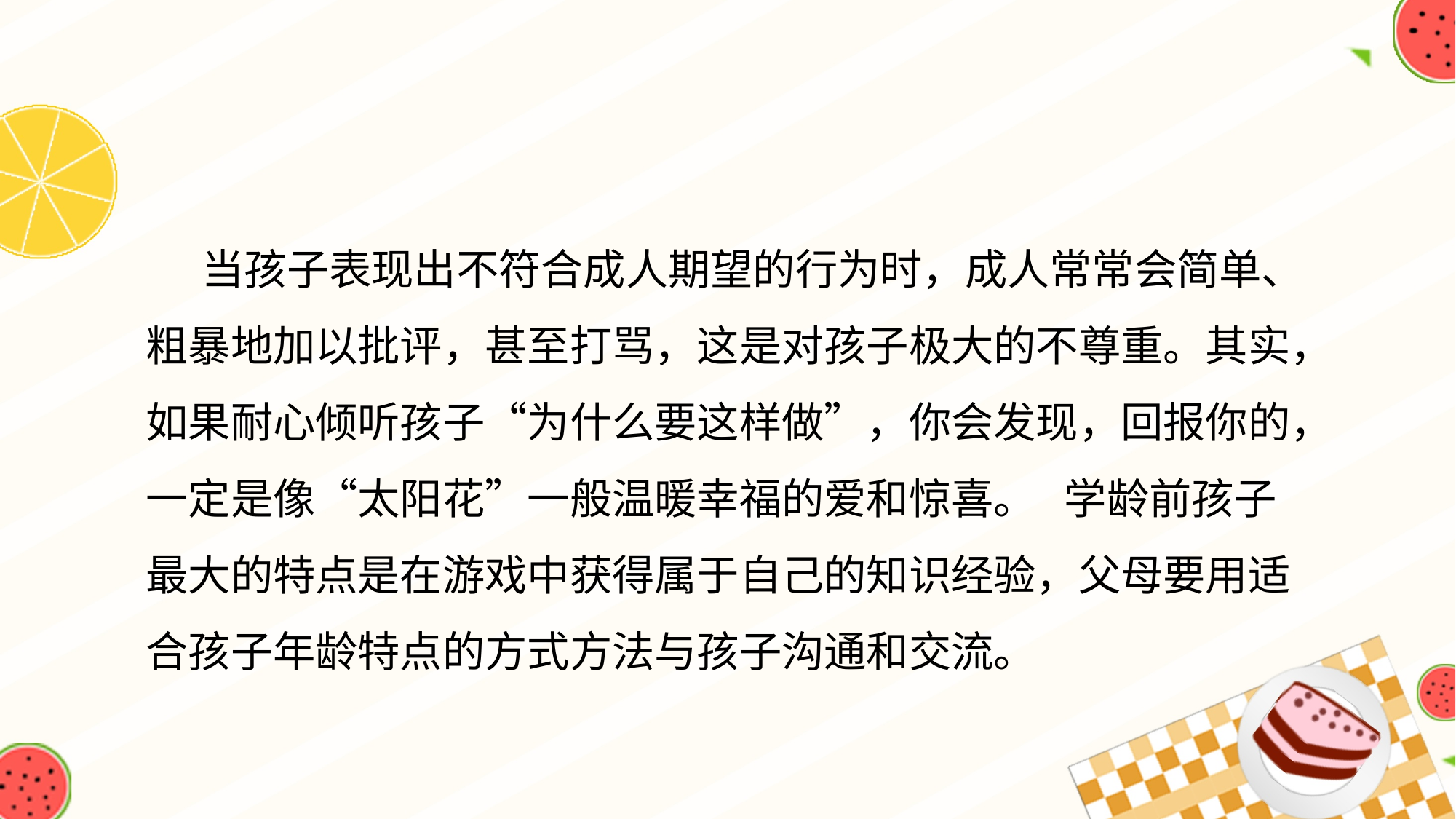

当孩子表现出不符合成人期望的行为时，成人常常会简单、粗暴地加以批评，甚至打骂，这是对孩子极大的不尊重。其实，如果耐心倾听孩子“为什么要这样做”，你会发现，回报你的，一定是像“太阳花”一般温暖幸福的爱和惊喜。   学龄前孩子最大的特点是在游戏中获得属于自己的知识经验，父母要用适合孩子年龄特点的方式方法与孩子沟通和交流。